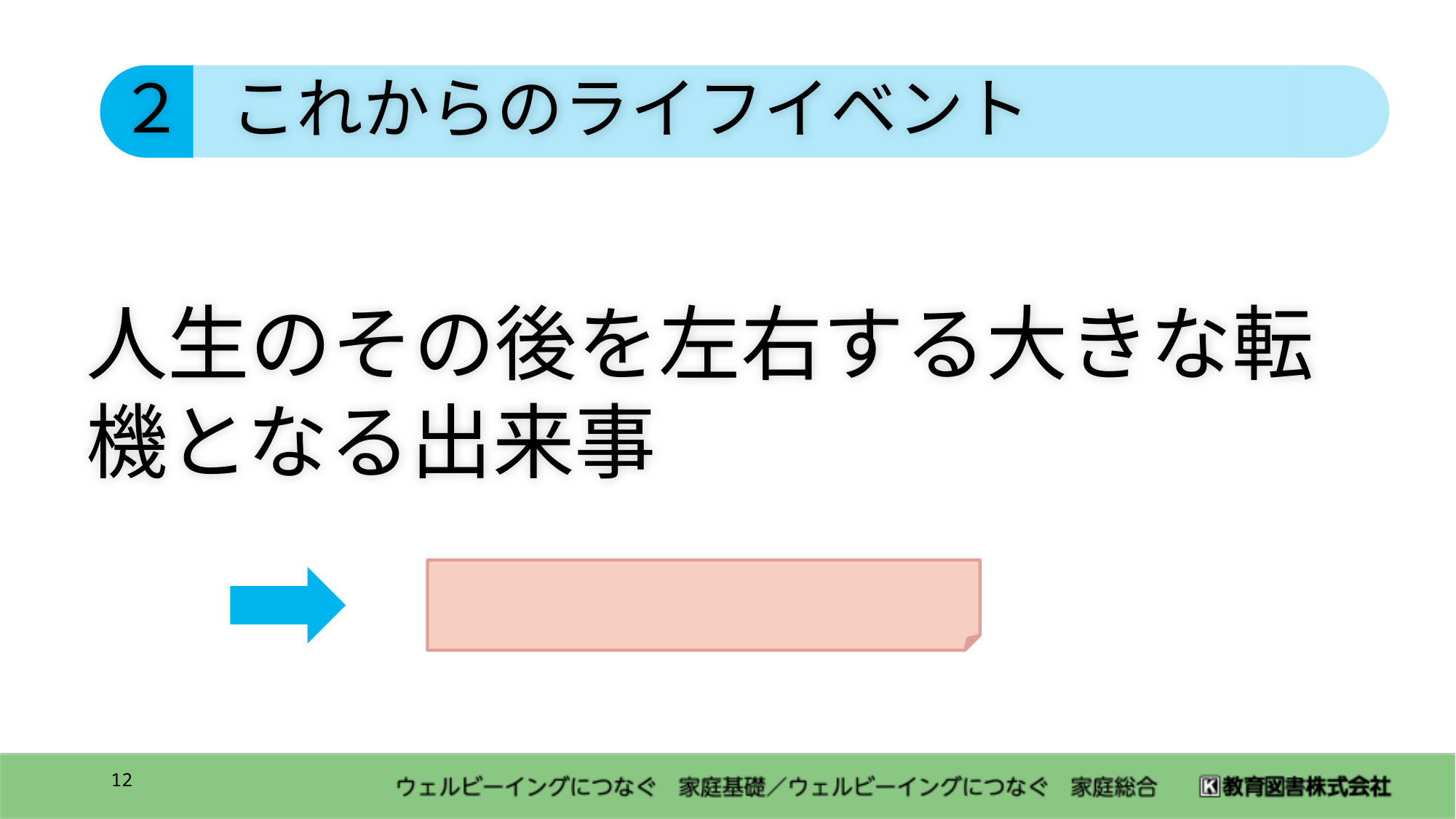

２
これからのライフイベント
人生のその後を左右する大きな転機となる出来事
ライフイベント

12